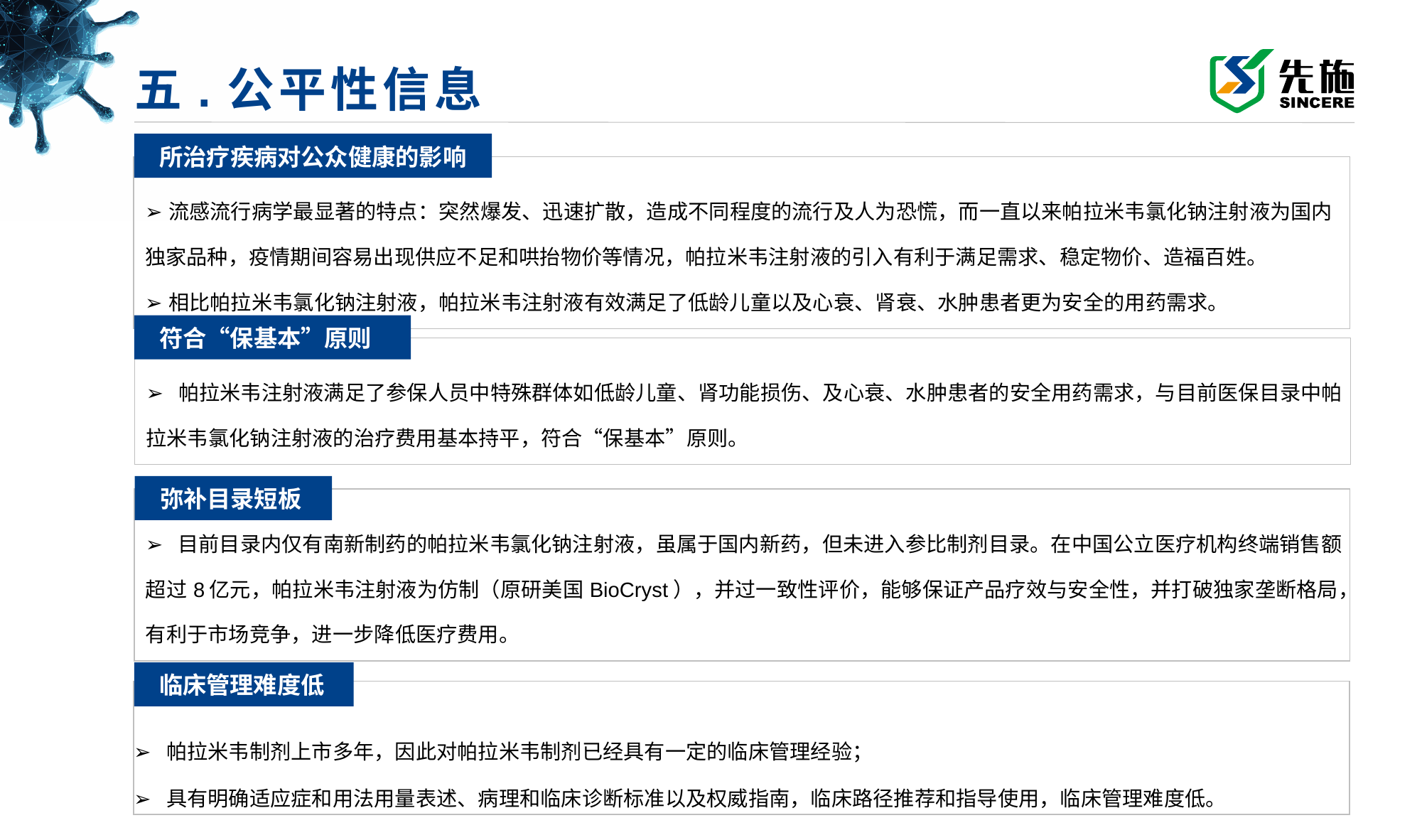

# 五.公平性信息
所治疗疾病对公众健康的影响
| ➢流感流行病学最显著的特点：突然爆发、迅速扩散，造成不同程度的流行及人为恐慌，而一直以来帕拉米韦氯化钠注射液为国内独家品种，疫情期间容易出现供应不足和哄抬物价等情况，帕拉米韦注射液的引入有利于满足需求、稳定物价、造福百姓。 ➢相比帕拉米韦氯化钠注射液，帕拉米韦注射液有效满足了低龄儿童以及心衰、肾衰、水肿患者更为安全的用药需求。 |
| --- |
符合“保基本”原则
| ➢ 帕拉米韦注射液满足了参保人员中特殊群体如低龄儿童、肾功能损伤、及心衰、水肿患者的安全用药需求，与目前医保目录中帕拉米韦氯化钠注射液的治疗费用基本持平，符合“保基本”原则。 |
| --- |
弥补目录短板
| ➢ 目前目录内仅有南新制药的帕拉米韦氯化钠注射液，虽属于国内新药，但未进入参比制剂目录。在中国公立医疗机构终端销售额超过8亿元，帕拉米韦注射液为仿制（原研美国BioCryst），并过一致性评价，能够保证产品疗效与安全性，并打破独家垄断格局，有利于市场竞争，进一步降低医疗费用。 |
| --- |
临床管理难度低
| ➢ 帕拉米韦制剂上市多年，因此对帕拉米韦制剂已经具有一定的临床管理经验； ➢ 具有明确适应症和用法用量表述、病理和临床诊断标准以及权威指南，临床路径推荐和指导使用，临床管理难度低。 |
| --- |